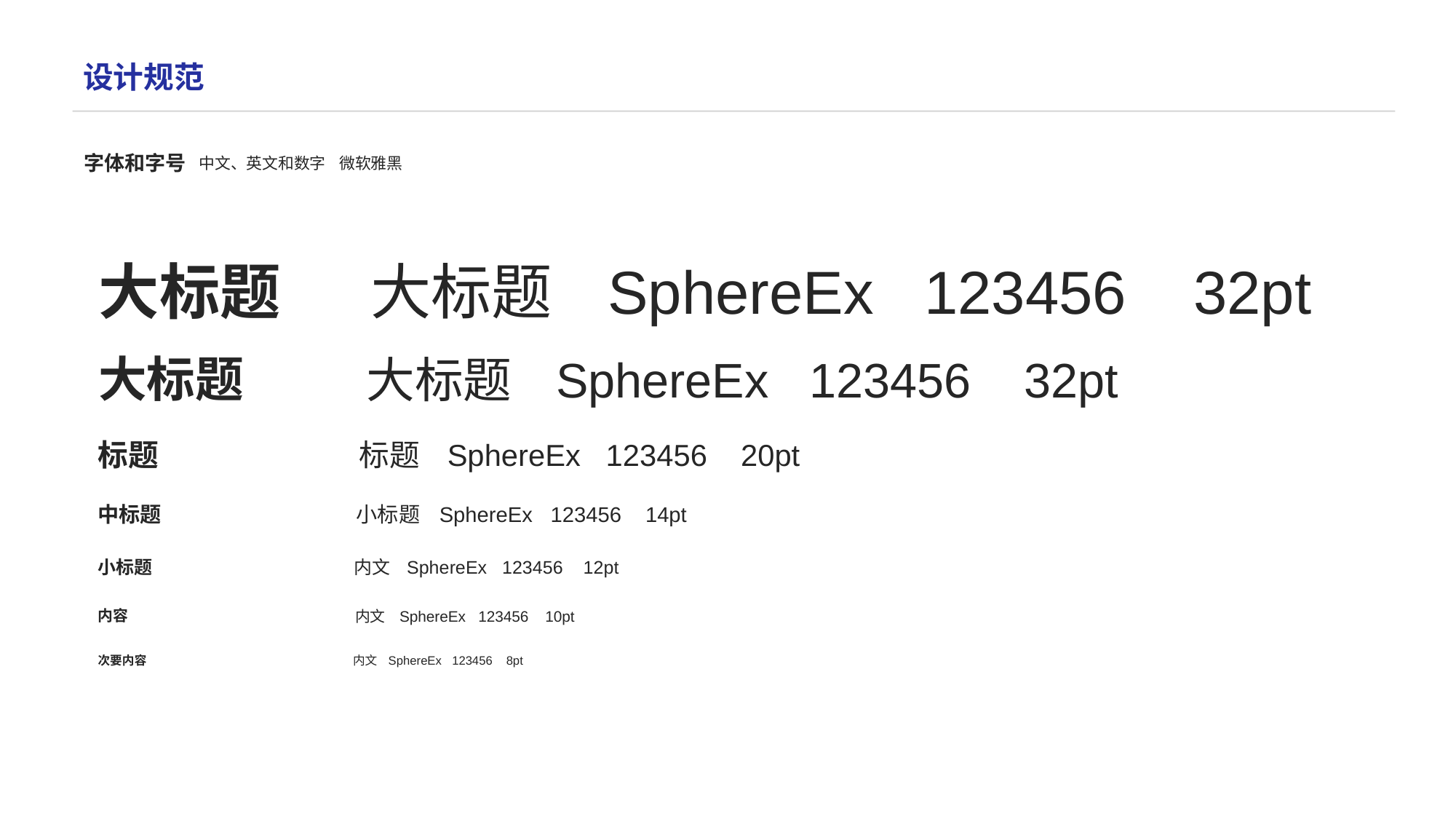

e7d195523061f1c0c2b73831c94a3edc981f60e396d3e182073EE1468018468A7F192AE5E5CD515B6C3125F8AF6E4EE646174E8CF0B46FD19828DCE8CDA3B3A044A74F0E769C5FA8CB87AB6FC303C8BA3785FAC64AF5424764E128FECAE4CC727650C04623638EBB0E38E204334561D5C6A1F0CAD760F6FBB7D9E209A4CCD06739B0CBDF42479AA5F56606813F7B2771
设计规范

字体和字号
中文、英文和数字    微软雅黑
大标题
大标题   SphereEx   123456    32pt
大标题
大标题   SphereEx   123456    32pt
标题   SphereEx   123456    20pt
标题
中标题
小标题   SphereEx   123456    14pt
小标题
内文   SphereEx   123456    12pt
内容
内文   SphereEx   123456    10pt
次要内容
内文   SphereEx   123456    8pt